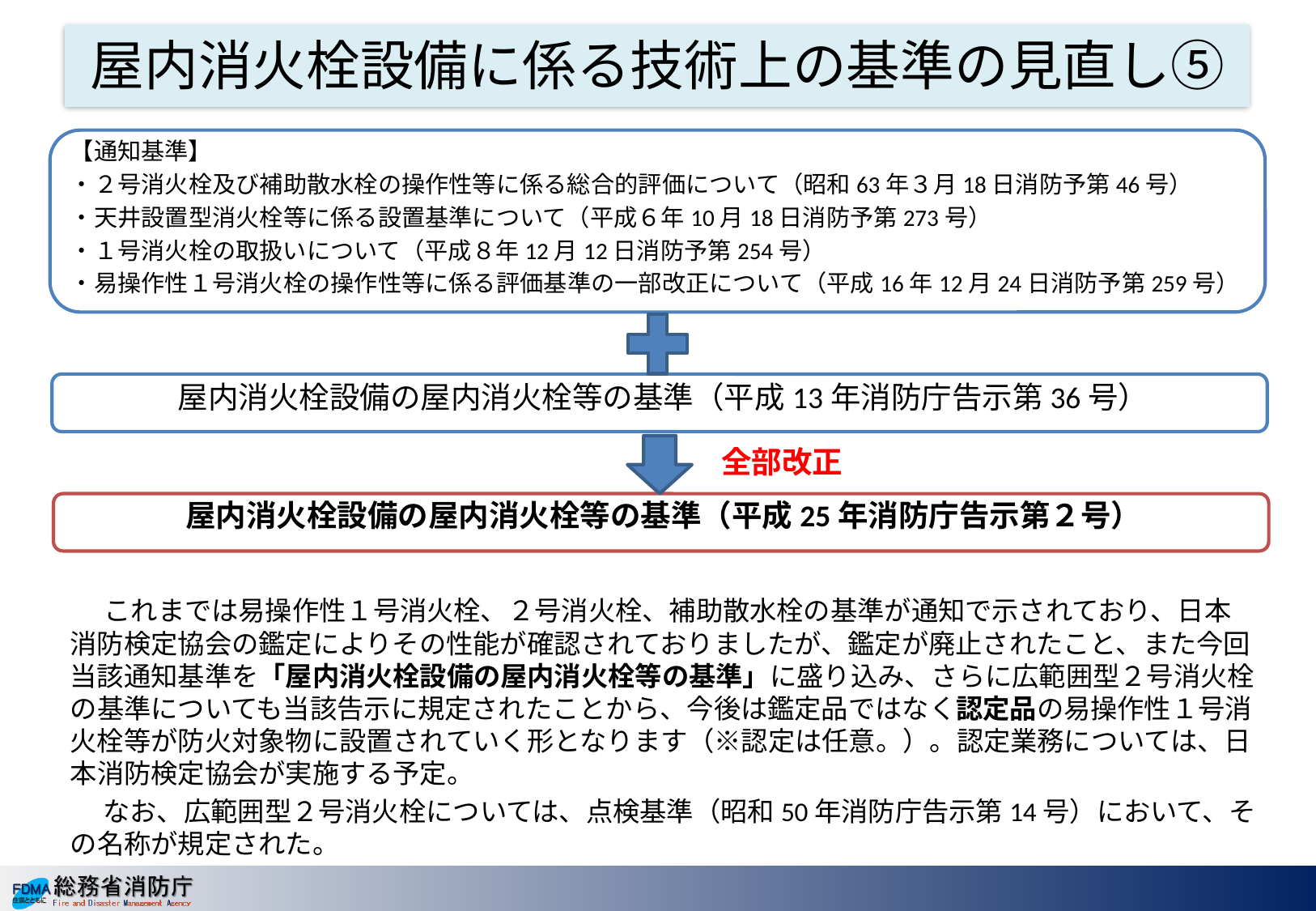

屋内消火栓設備に係る技術上の基準の見直し⑤

【通知基準】
・２号消火栓及び補助散水栓の操作性等に係る総合的評価について（昭和63年３月18日消防予第46号）
・天井設置型消火栓等に係る設置基準について（平成６年10月18日消防予第273号）
・１号消火栓の取扱いについて（平成８年12月12日消防予第254号）
・易操作性１号消火栓の操作性等に係る評価基準の一部改正について（平成16年12月24日消防予第259号）

屋内消火栓設備の屋内消火栓等の基準（平成13年消防庁告示第36号）

屋内消火栓設備の屋内消火栓等の基準（平成25年消防庁告示第２号）

　これまでは易操作性１号消火栓、２号消火栓、補助散水栓の基準が通知で示されており、日本消防検定協会の鑑定によりその性能が確認されておりましたが、鑑定が廃止されたこと、また今回当該通知基準を「屋内消火栓設備の屋内消火栓等の基準」に盛り込み、さらに広範囲型２号消火栓の基準についても当該告示に規定されたことから、今後は鑑定品ではなく認定品の易操作性１号消火栓等が防火対象物に設置されていく形となります（※認定は任意。）。認定業務については、日本消防検定協会が実施する予定。
　 なお、広範囲型２号消火栓については、点検基準（昭和50年消防庁告示第14号）において、その名称が規定された。

全部改正